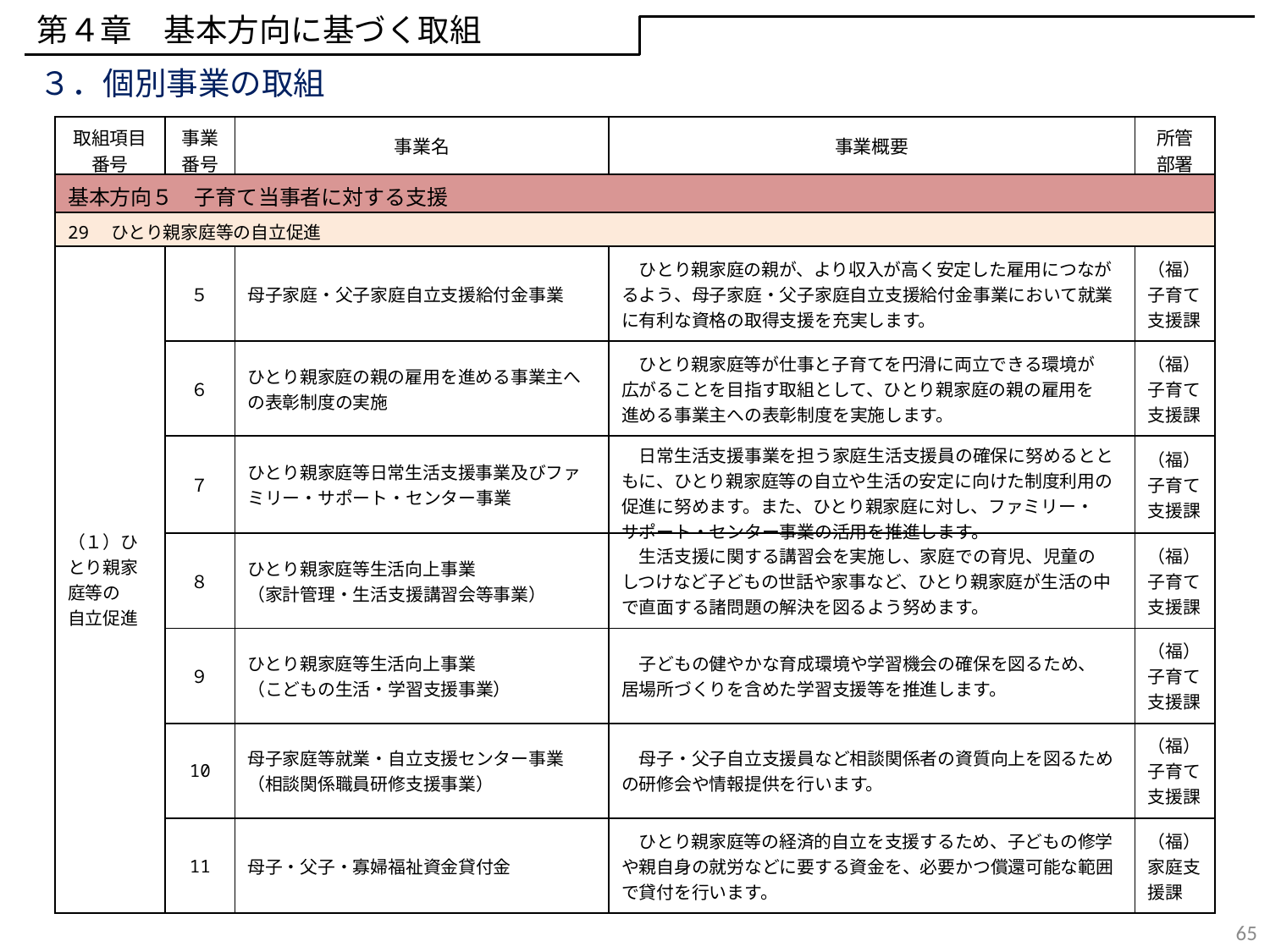

第４章　基本方向に基づく取組
３．個別事業の取組
| 取組項目 番号 | 事業 番号 | 事業名 | 事業概要 | 所管 部署 |
| --- | --- | --- | --- | --- |
| 基本方向５　子育て当事者に対する支援 |  |  |  |  |
| 29　ひとり親家庭等の自立促進 |  |  |  |  |
| （１）ひとり親家庭等の 自立促進 | ５ | 母子家庭・父子家庭自立支援給付金事業 | ひとり親家庭の親が、より収入が高く安定した雇用につながるよう、母子家庭・父子家庭自立支援給付金事業において就業に有利な資格の取得支援を充実します。 | （福）子育て支援課 |
|  | ６ | ひとり親家庭の親の雇用を進める事業主への表彰制度の実施 | ひとり親家庭等が仕事と子育てを円滑に両立できる環境が 広がることを目指す取組として、ひとり親家庭の親の雇用を 進める事業主への表彰制度を実施します。 | （福）子育て支援課 |
|  | ７ | ひとり親家庭等日常生活支援事業及びファミリー・サポート・センター事業 | 日常生活支援事業を担う家庭生活支援員の確保に努めるとともに、ひとり親家庭等の自立や生活の安定に向けた制度利用の促進に努めます。また、ひとり親家庭に対し、ファミリー・ サポート・センター事業の活用を推進します。 | （福）子育て支援課 |
|  | ８ | ひとり親家庭等生活向上事業 （家計管理・生活支援講習会等事業） | 生活支援に関する講習会を実施し、家庭での育児、児童の しつけなど子どもの世話や家事など、ひとり親家庭が生活の中で直面する諸問題の解決を図るよう努めます。 | （福）子育て支援課 |
|  | ９ | ひとり親家庭等生活向上事業 （こどもの生活・学習支援事業） | 子どもの健やかな育成環境や学習機会の確保を図るため、 居場所づくりを含めた学習支援等を推進します。 | （福）子育て支援課 |
|  | 10 | 母子家庭等就業・自立支援センター事業 （相談関係職員研修支援事業） | 母子・父子自立支援員など相談関係者の資質向上を図るための研修会や情報提供を行います。 | （福）子育て支援課 |
|  | 11 | 母子・父子・寡婦福祉資金貸付金 | ひとり親家庭等の経済的自立を支援するため、子どもの修学や親自身の就労などに要する資金を、必要かつ償還可能な範囲で貸付を行います。 | （福）家庭支援課 |
65